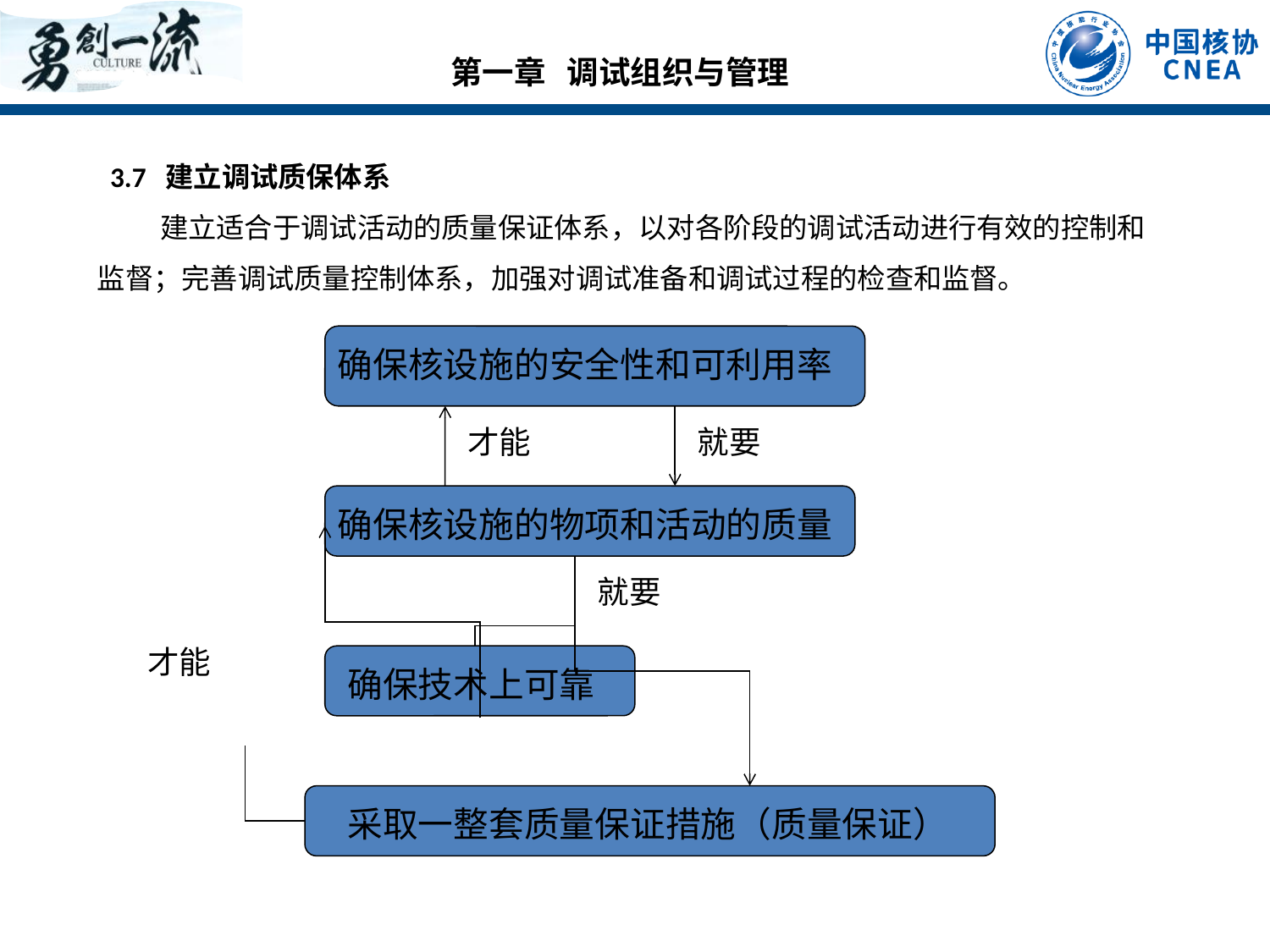

第一章   调试组织与管理
3.7  建立调试质保体系
   建立适合于调试活动的质量保证体系，以对各阶段的调试活动进行有效的控制和监督；完善调试质量控制体系，加强对调试准备和调试过程的检查和监督。

确保核设施的安全性和可利用率
才能
就要

确保核设施的物项和活动的质量
就要
才能

确保技术上可靠

采取一整套质量保证措施（质量保证）